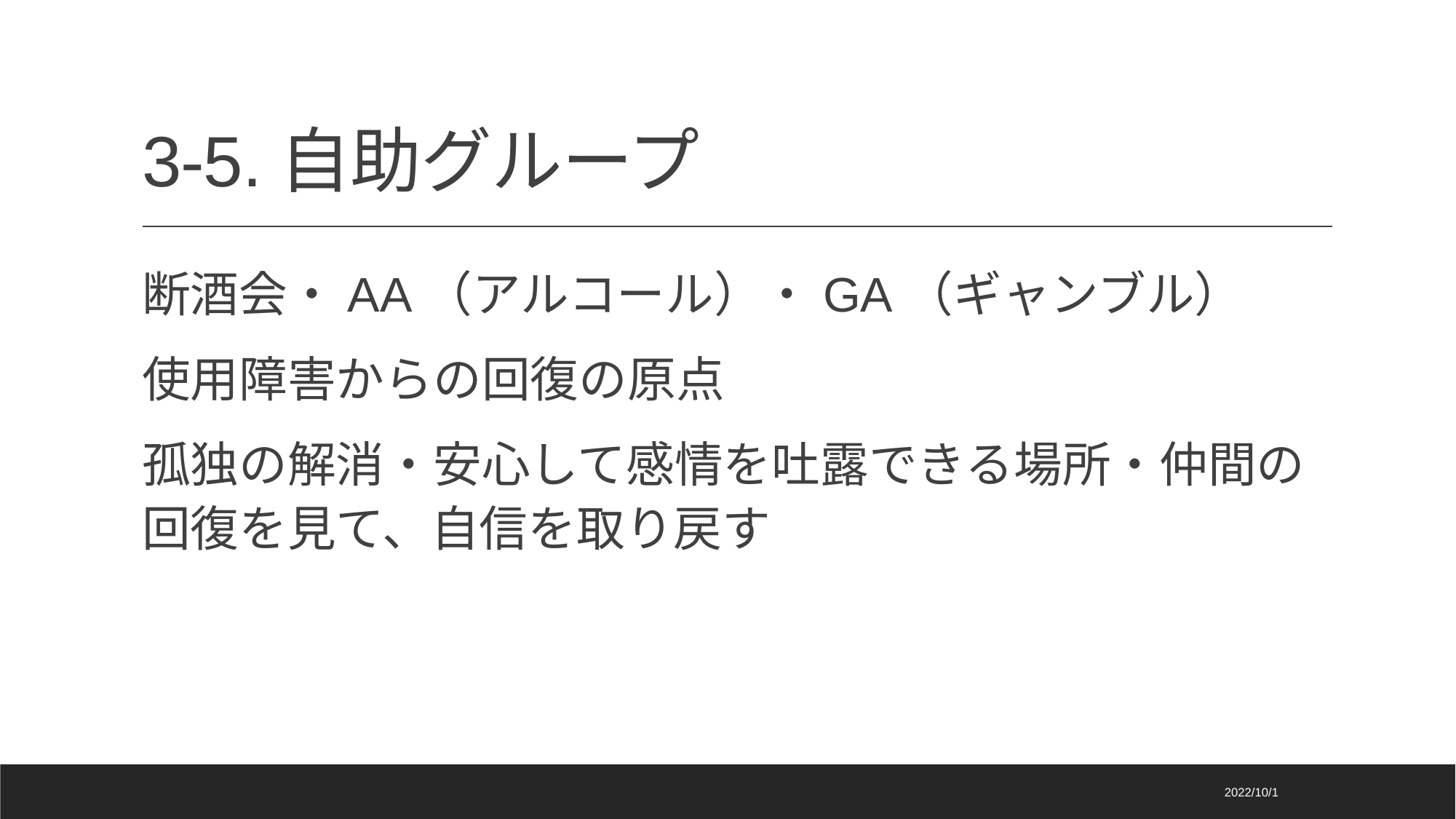

# 3-5.自助グループ
断酒会・AA（アルコール）・GA（ギャンブル）
使用障害からの回復の原点
孤独の解消・安心して感情を吐露できる場所・仲間の回復を見て、自信を取り戻す

2022/10/1